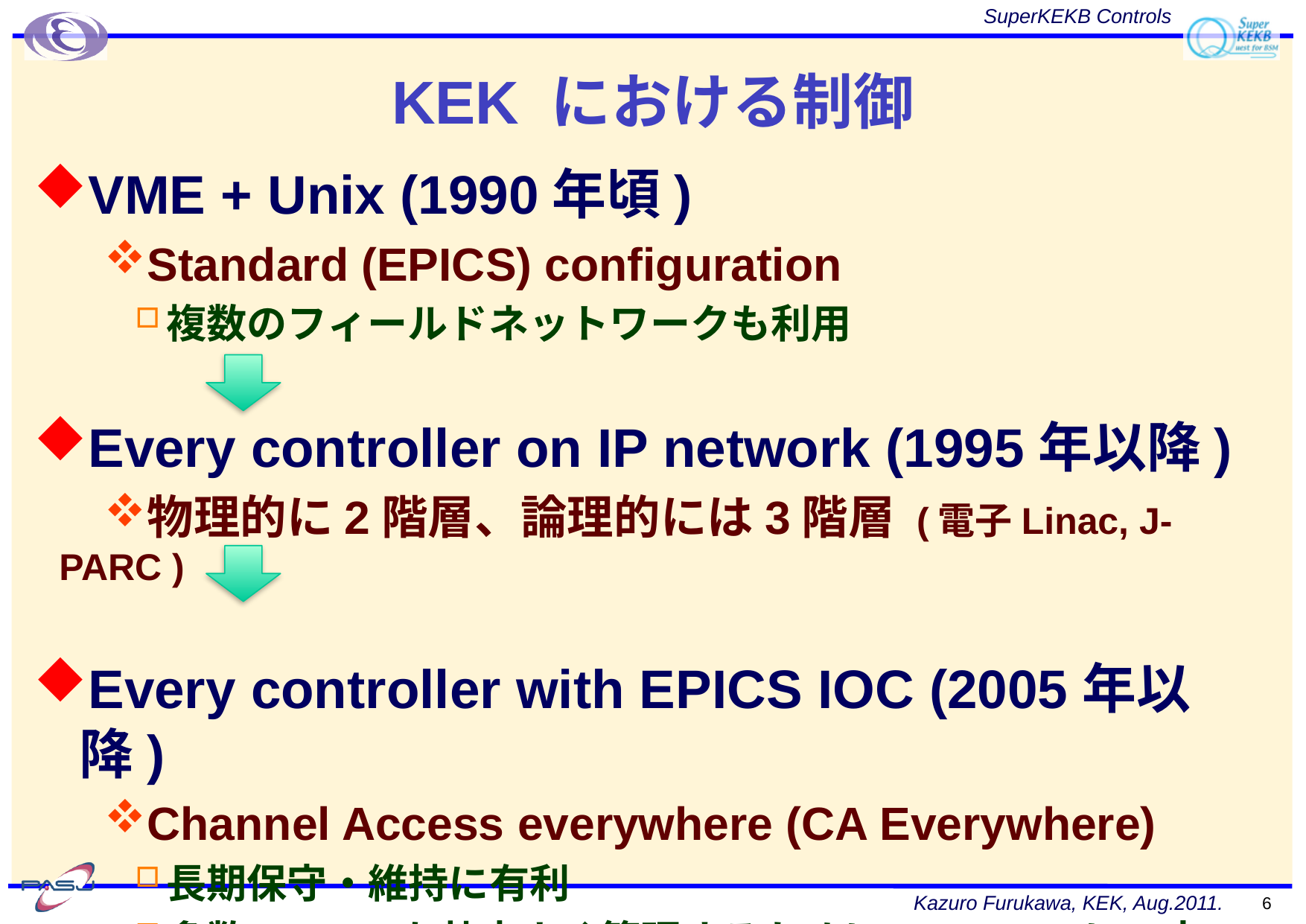

# KEK における制御
VME + Unix (1990年頃)
Standard (EPICS) configuration
複数のフィールドネットワークも利用

Every controller on IP network (1995年以降)
物理的に2階層、論理的には3階層 (電子Linac, J-PARC )

Every controller with EPICS IOC (2005年以降)
Channel Access everywhere (CA Everywhere)
長期保守・維持に有利
多数の IOC を効率よく管理するために Network に工夫

6